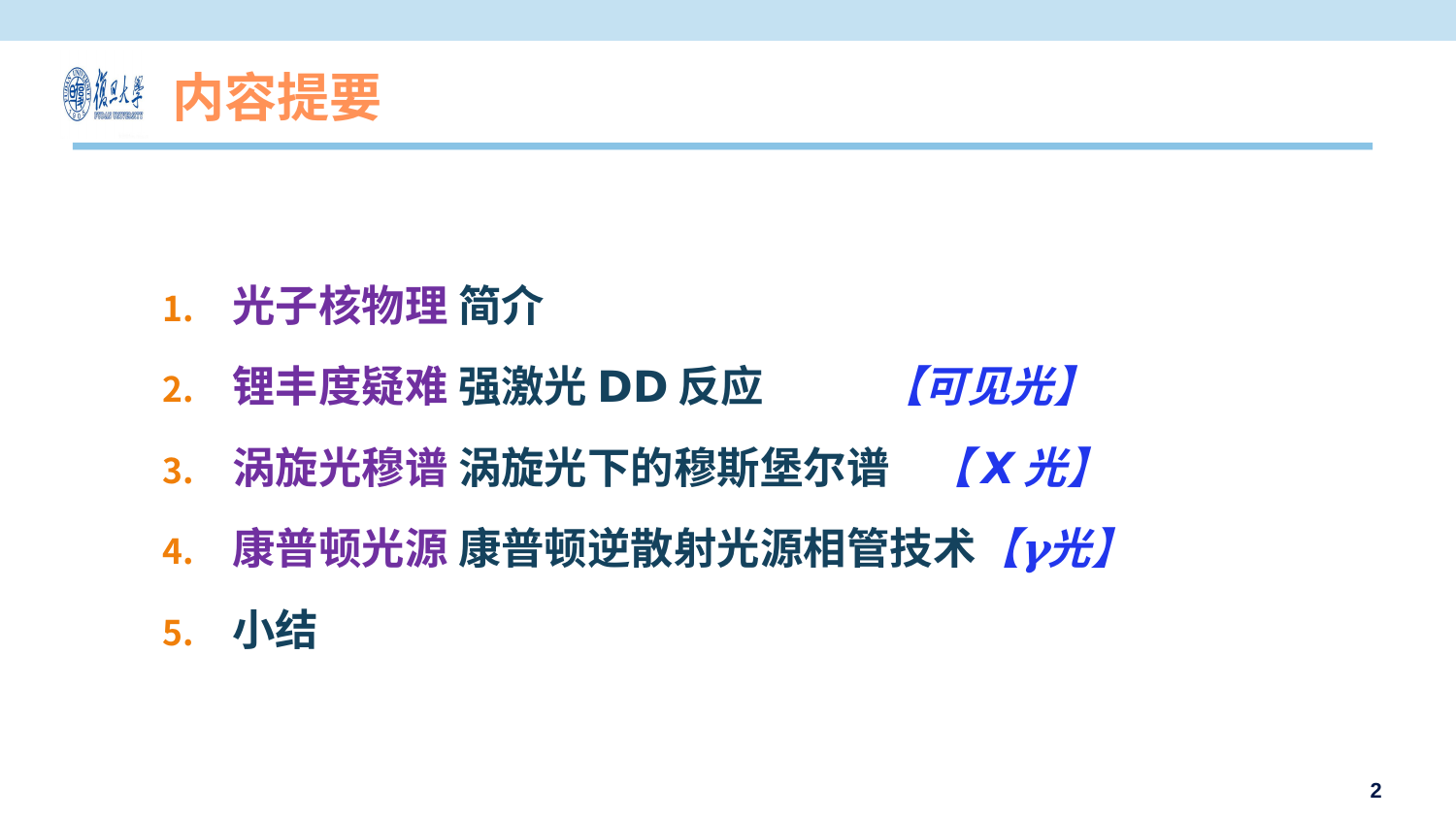

# 内容提要
光子核物理 简介
锂丰度疑难 强激光DD反应            【可见光】
涡旋光穆谱 涡旋光下的穆斯堡尔谱    【X光】
康普顿光源 康普顿逆散射光源相管技术【𝛄光】
小结
2